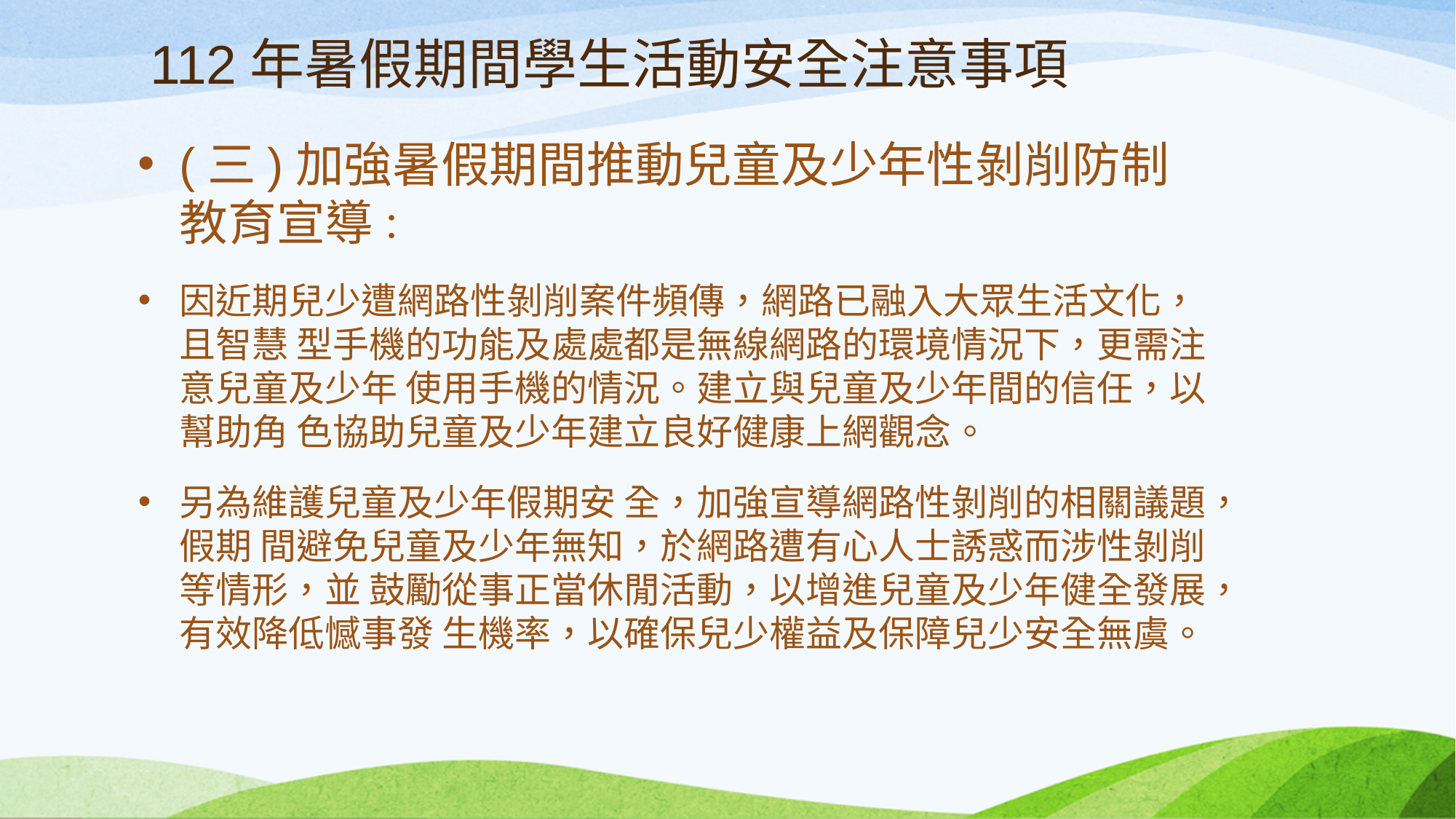

# 112年暑假期間學生活動安全注意事項
(三)加強暑假期間推動兒童及少年性剝削防制教育宣導：
因近期兒少遭網路性剝削案件頻傳，網路已融入大眾生活文化，且智慧 型手機的功能及處處都是無線網路的環境情況下，更需注意兒童及少年 使用手機的情況。建立與兒童及少年間的信任，以幫助角 色協助兒童及少年建立良好健康上網觀念。
另為維護兒童及少年假期安 全，加強宣導網路性剝削的相關議題，假期 間避免兒童及少年無知，於網路遭有心人士誘惑而涉性剝削等情形，並 鼓勵從事正當休閒活動，以增進兒童及少年健全發展，有效降低憾事發 生機率，以確保兒少權益及保障兒少安全無虞。